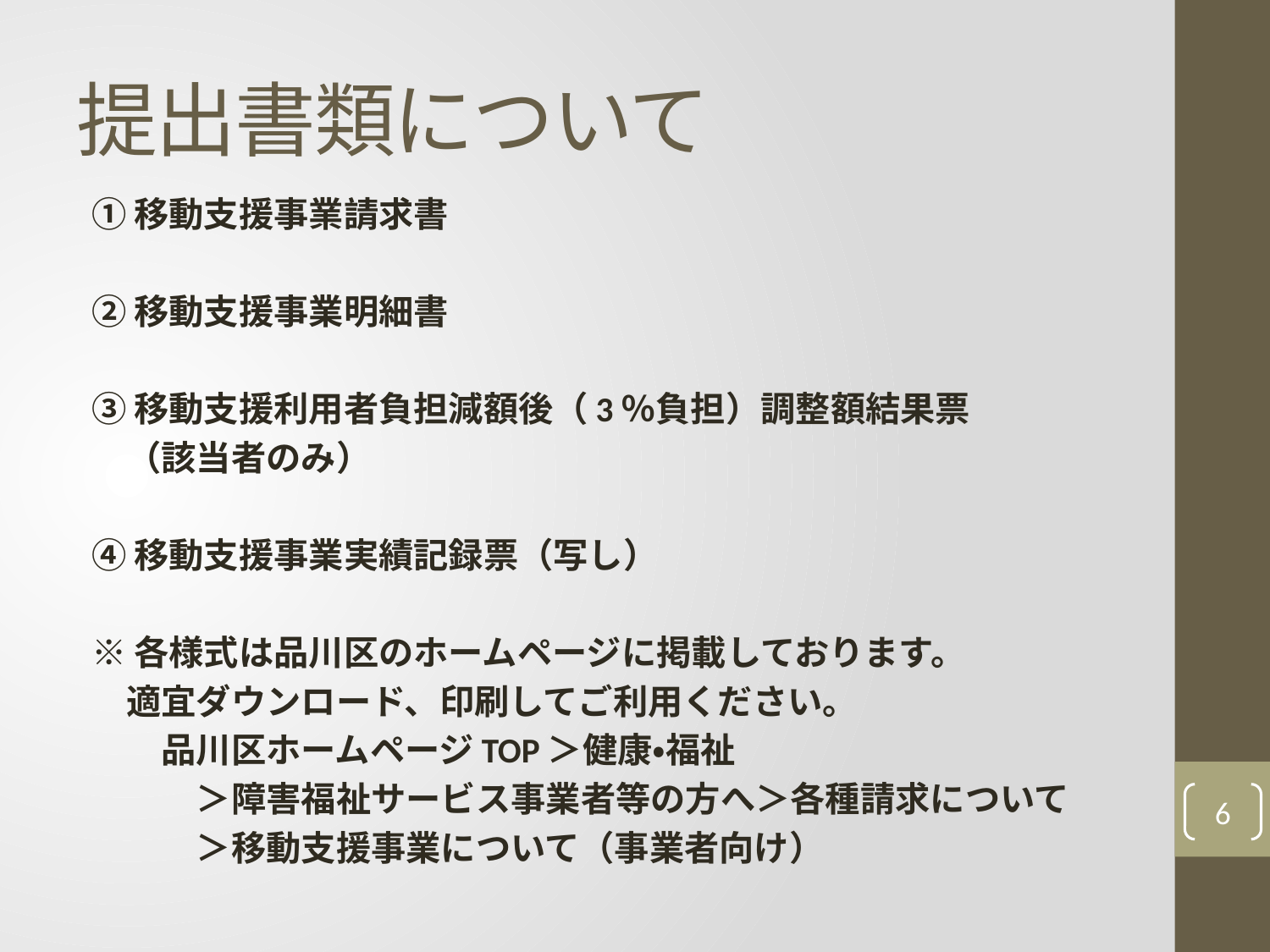

# 提出書類について
①移動支援事業請求書

②移動支援事業明細書

③移動支援利用者負担減額後（3％負担）調整額結果票
　（該当者のみ）

④移動支援事業実績記録票（写し）

※各様式は品川区のホームページに掲載しております。
　適宜ダウンロード、印刷してご利用ください。
　　品川区ホームページTOP＞健康・福祉
　　　＞障害福祉サービス事業者等の方へ＞各種請求について
　　　＞移動支援事業について（事業者向け）

6